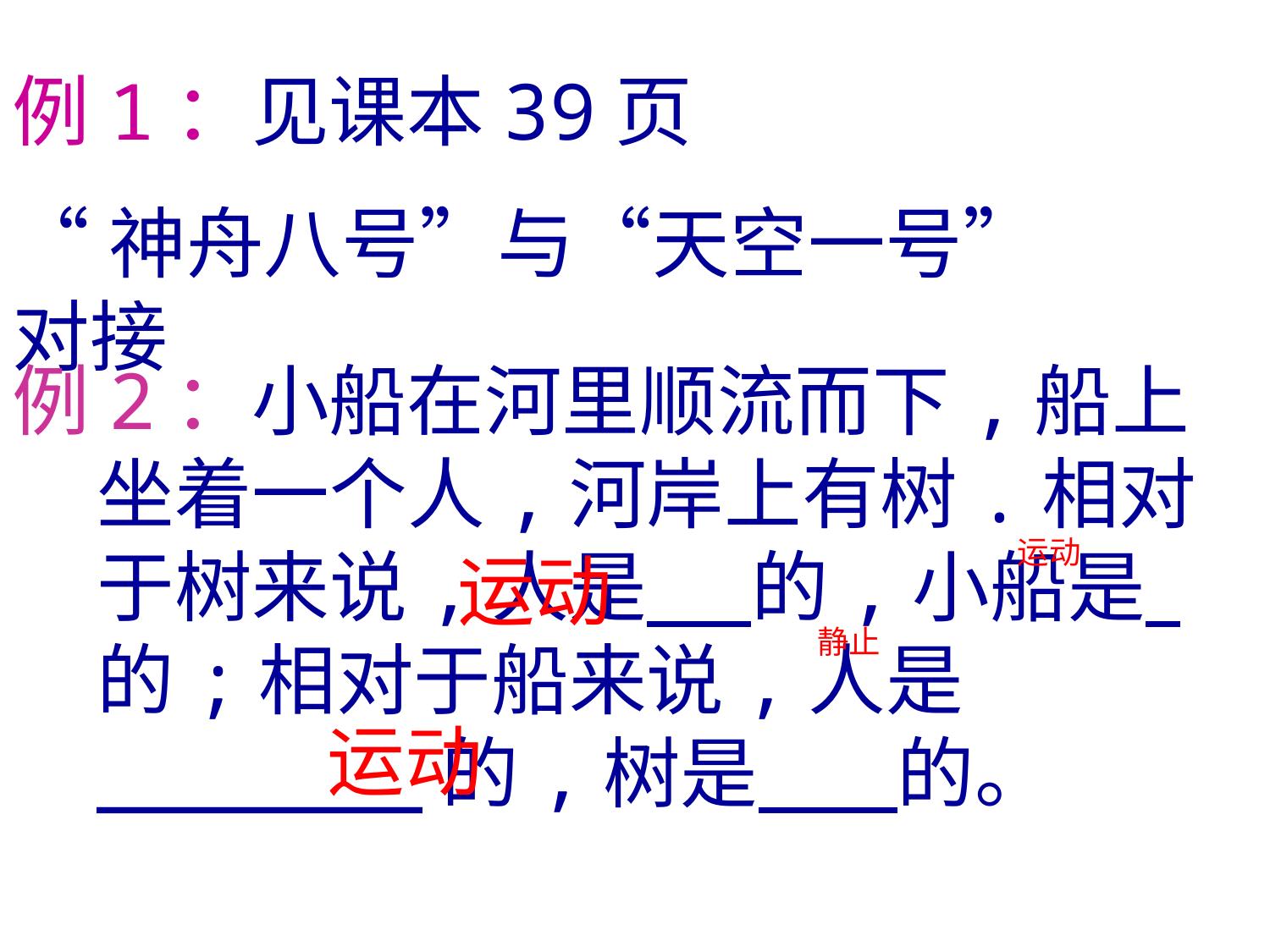

例1：见课本39页
“神舟八号”与“天空一号”对接
例2：小船在河里顺流而下,船上坐着一个人,河岸上有树.相对于树来说,人是      的,小船是   的;相对于船来说,人是_______的,树是        的。
运动
运动
静止
运动